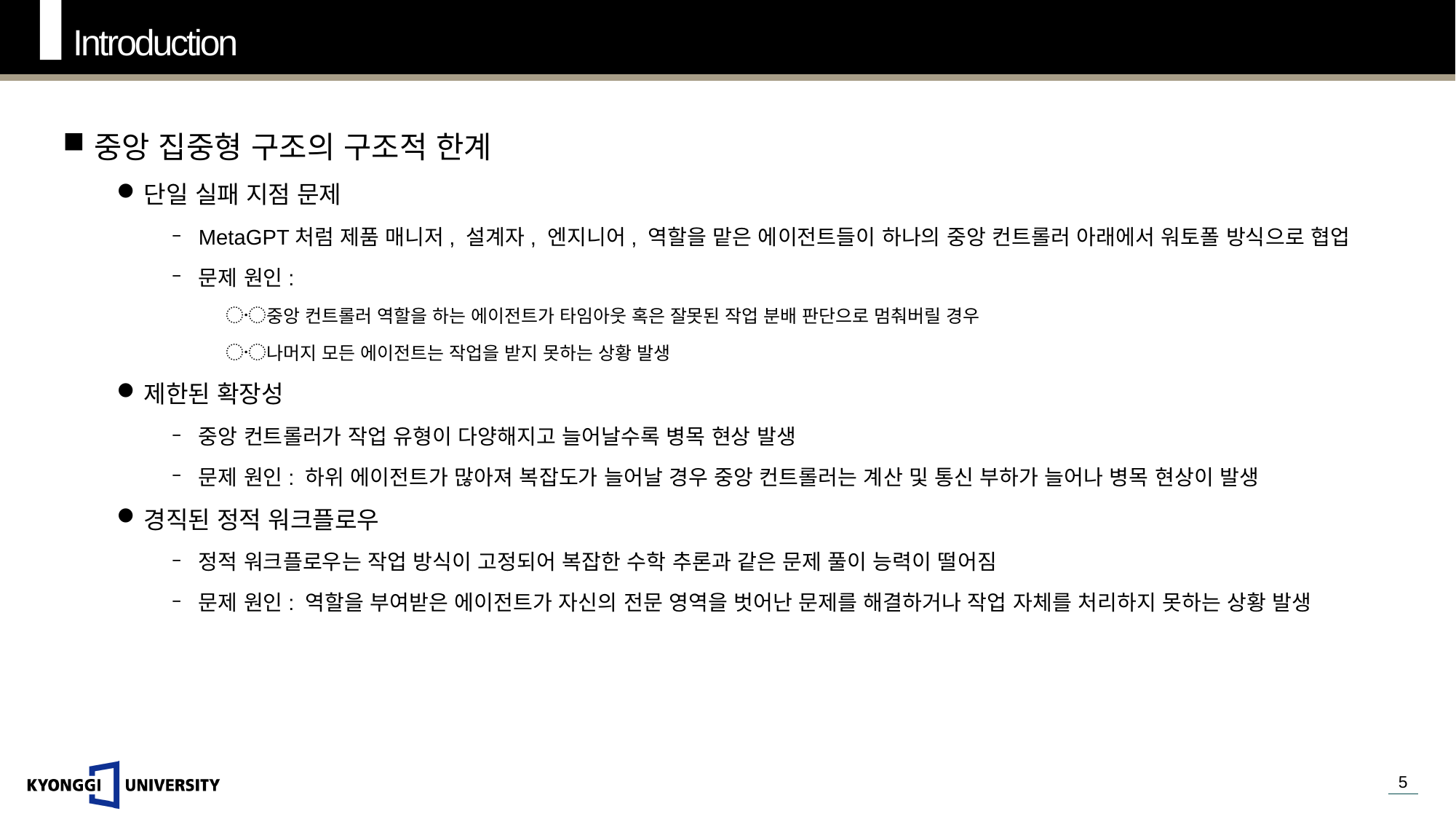

Introduction
중앙 집중형 구조의 구조적 한계
단일 실패 지점 문제
MetaGPT처럼 제품 매니저, 설계자, 엔지니어, 역할을 맡은 에이전트들이 하나의 중앙 컨트롤러 아래에서 워토폴 방식으로 협업
문제 원인:
중앙 컨트롤러 역할을 하는 에이전트가 타임아웃 혹은 잘못된 작업 분배 판단으로 멈춰버릴 경우
나머지 모든 에이전트는 작업을 받지 못하는 상황 발생
제한된 확장성
중앙 컨트롤러가 작업 유형이 다양해지고 늘어날수록 병목 현상 발생
문제 원인: 하위 에이전트가 많아져 복잡도가 늘어날 경우 중앙 컨트롤러는 계산 및 통신 부하가 늘어나 병목 현상이 발생
경직된 정적 워크플로우
정적 워크플로우는 작업 방식이 고정되어 복잡한 수학 추론과 같은 문제 풀이 능력이 떨어짐
문제 원인: 역할을 부여받은 에이전트가 자신의 전문 영역을 벗어난 문제를 해결하거나 작업 자체를 처리하지 못하는 상황 발생